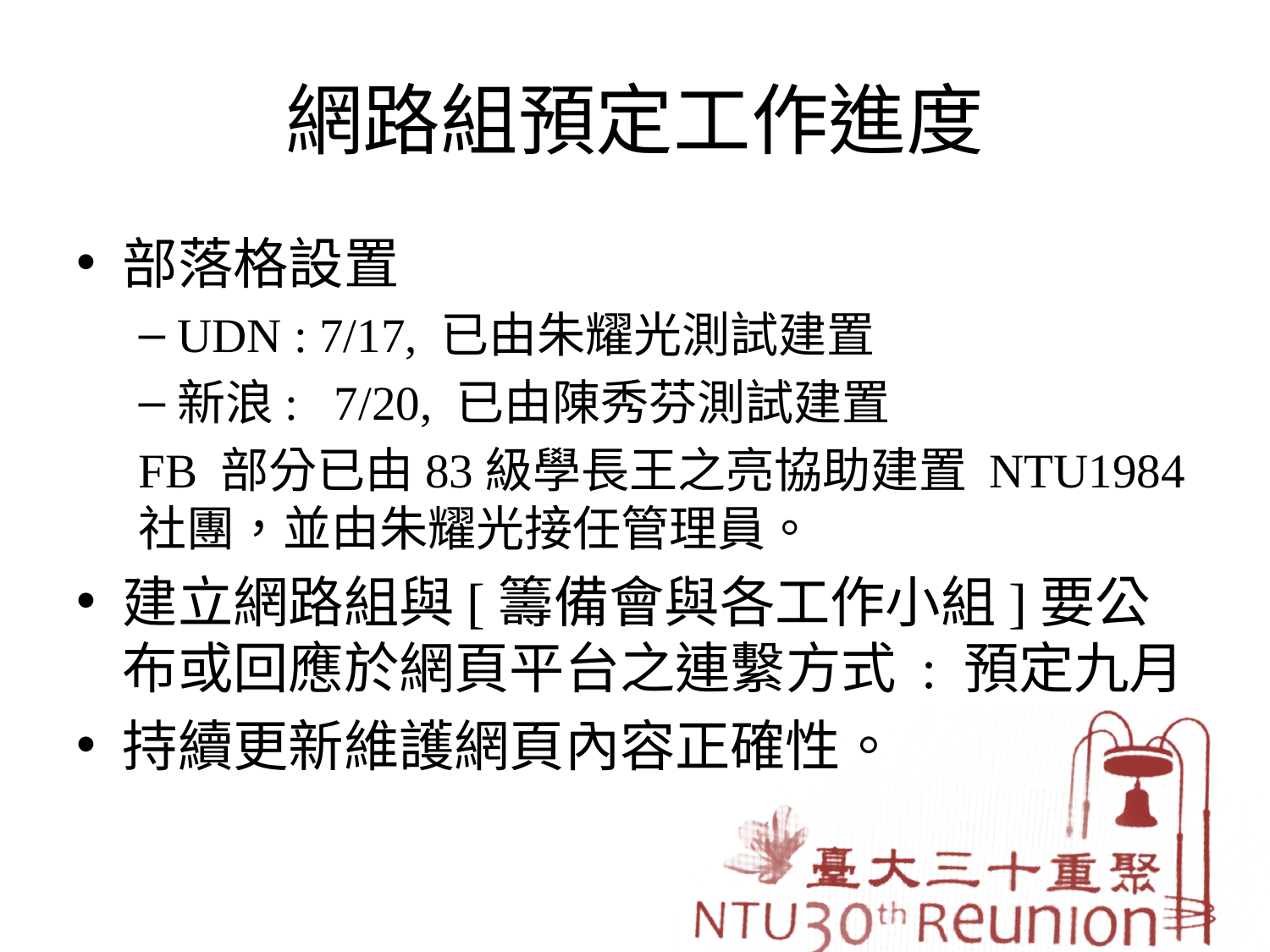

# 網路組預定工作進度
部落格設置
UDN : 7/17, 已由朱耀光測試建置
新浪:   7/20, 已由陳秀芬測試建置
FB 部分已由83級學長王之亮協助建置 NTU1984社團，並由朱耀光接任管理員。
建立網路組與[籌備會與各工作小組]要公布或回應於網頁平台之連繫方式 : 預定九月
持續更新維護網頁內容正確性。